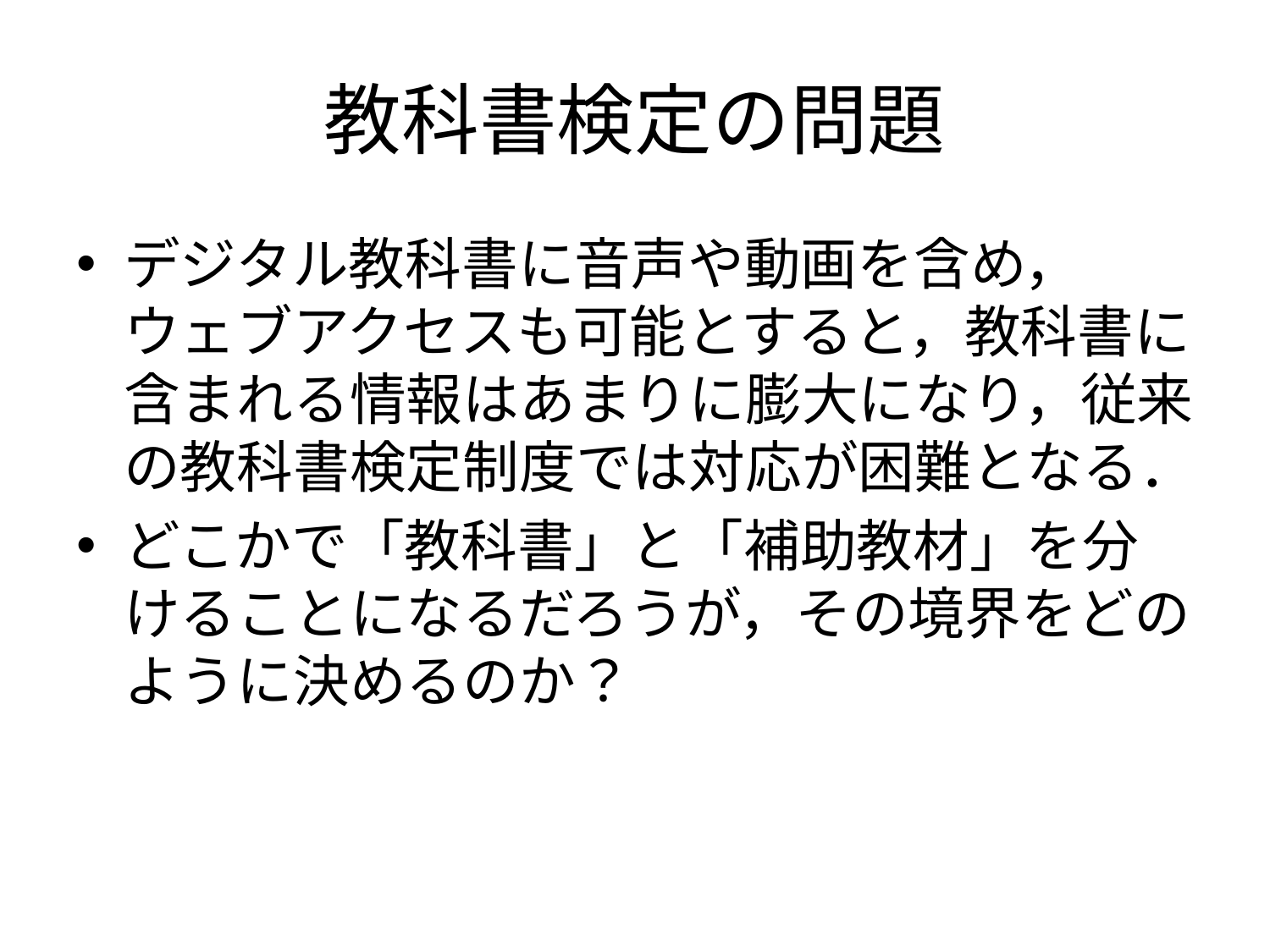

# 教科書検定の問題
デジタル教科書に音声や動画を含め，ウェブアクセスも可能とすると，教科書に含まれる情報はあまりに膨大になり，従来の教科書検定制度では対応が困難となる．
どこかで「教科書」と「補助教材」を分けることになるだろうが，その境界をどのように決めるのか？